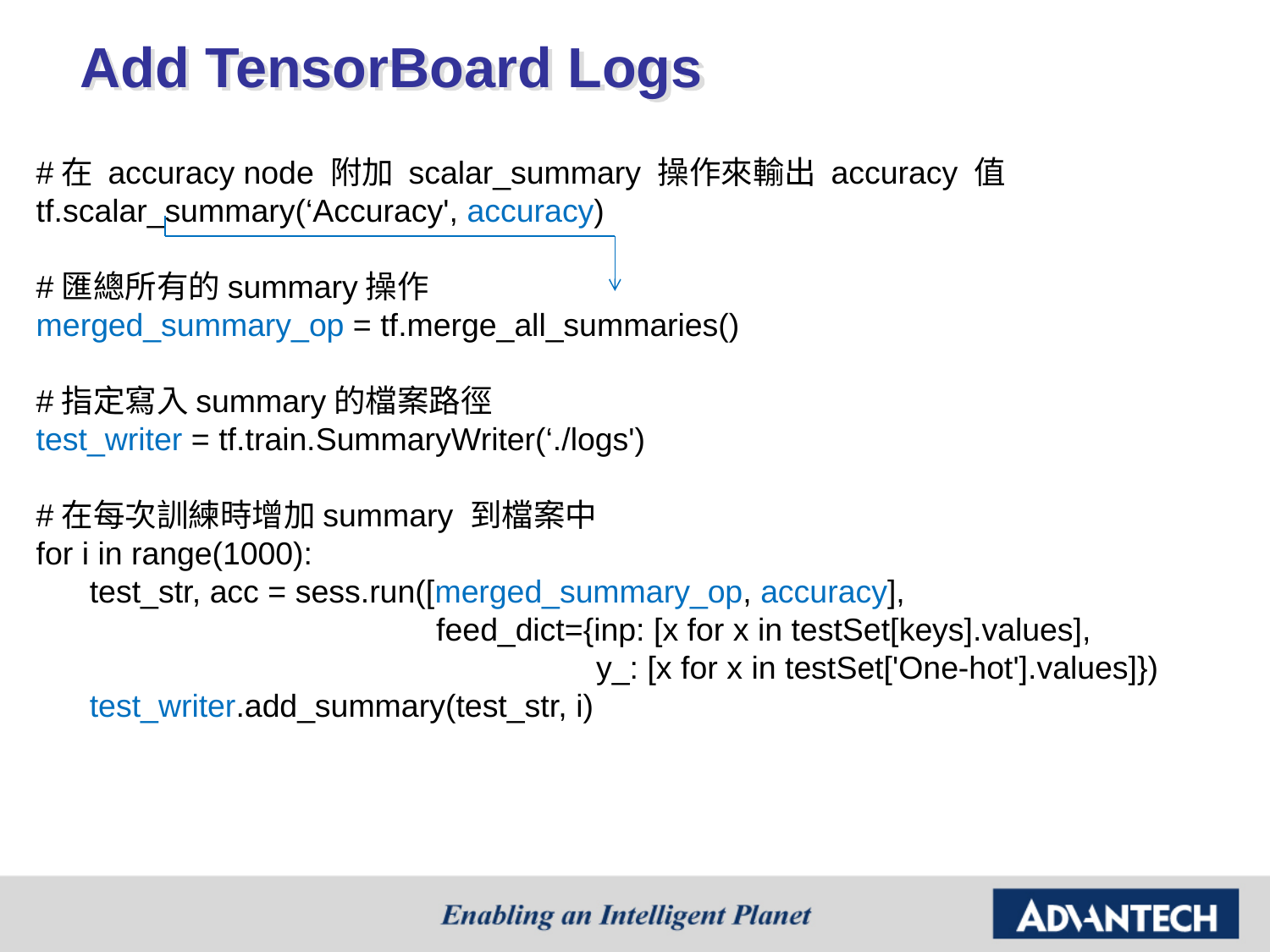

# Add TensorBoard Logs
#在 accuracy node 附加 scalar_summary 操作來輸出 accuracy 值
tf.scalar_summary(‘Accuracy', accuracy)

#匯總所有的summary操作
merged_summary_op = tf.merge_all_summaries()

#指定寫入summary的檔案路徑
test_writer = tf.train.SummaryWriter(‘./logs')

#在每次訓練時增加summary 到檔案中
for i in range(1000):
      test_str, acc = sess.run([merged_summary_op, accuracy],
                                             feed_dict={inp: [x for x in testSet[keys].values],
                                                               y_: [x for x in testSet['One-hot'].values]})
      test_writer.add_summary(test_str, i)